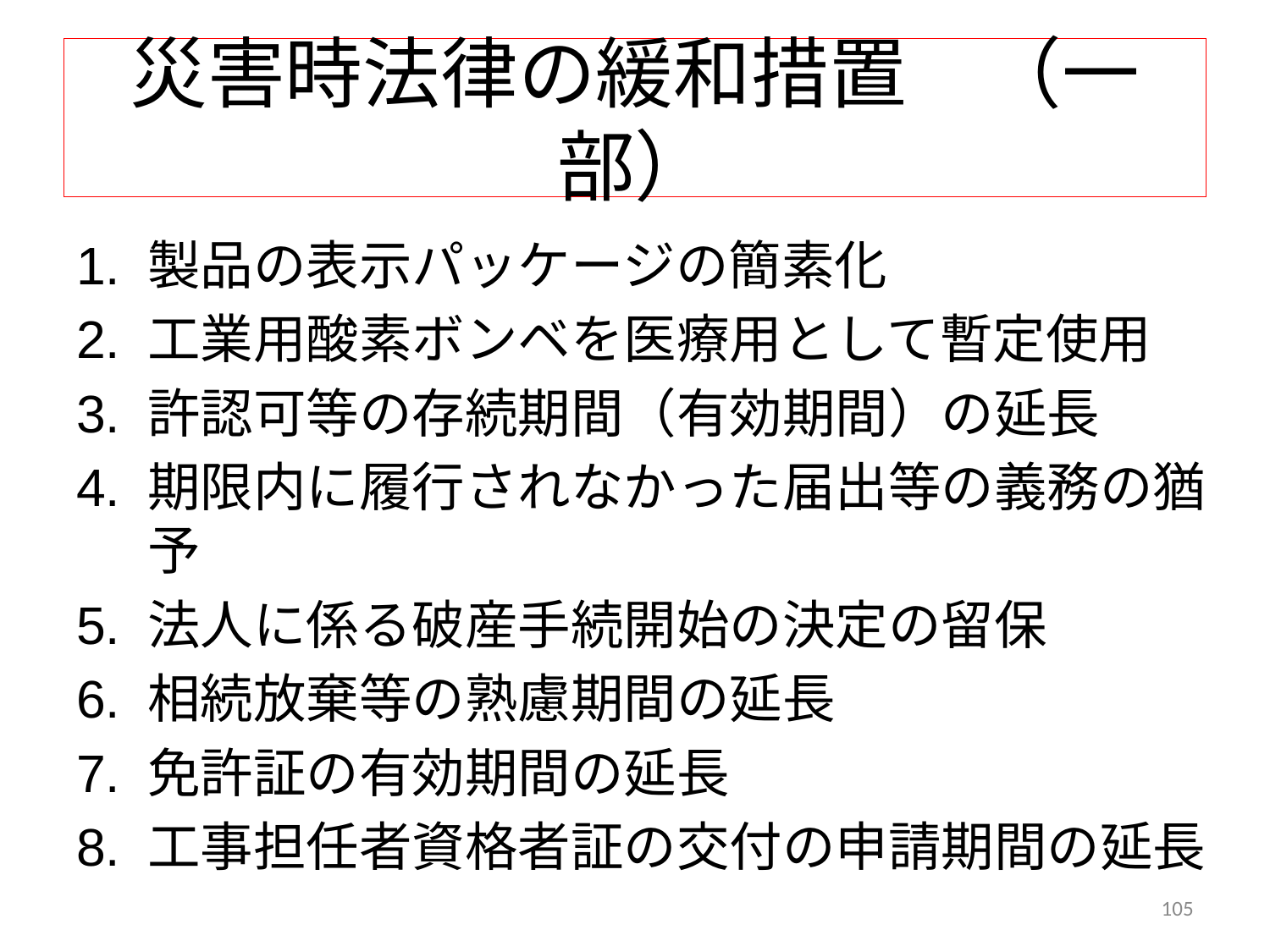

# 災害時法律の緩和措置　（一部）
製品の表示パッケージの簡素化
工業用酸素ボンベを医療用として暫定使用
許認可等の存続期間（有効期間）の延長
期限内に履行されなかった届出等の義務の猶予
法人に係る破産手続開始の決定の留保
相続放棄等の熟慮期間の延長
免許証の有効期間の延長
工事担任者資格者証の交付の申請期間の延長
105